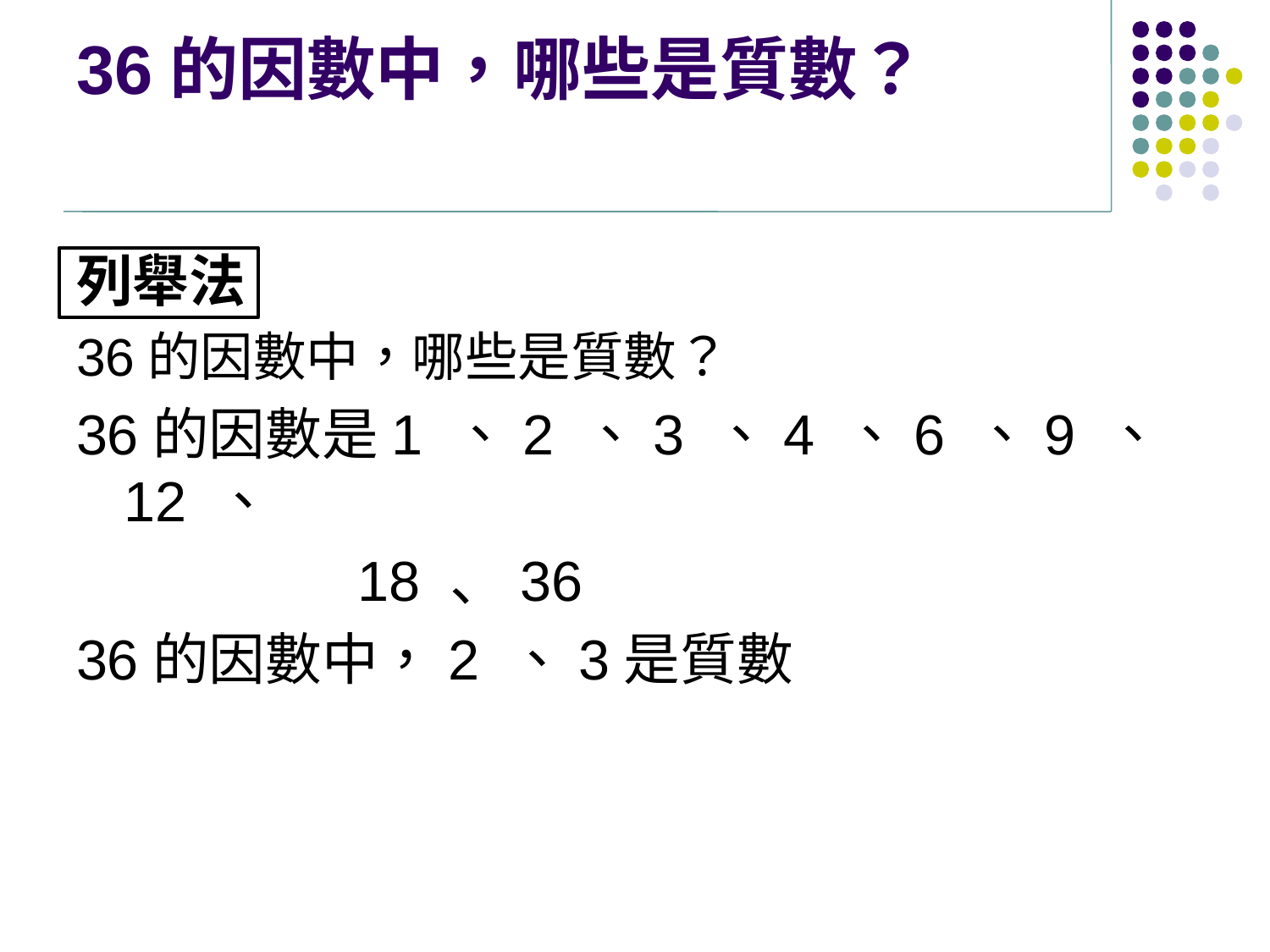

# 36的因數中，哪些是質數？
列舉法
36的因數中，哪些是質數？
36的因數是1 、2 、3 、4 、6 、9 、12 、
                  18 、36
36的因數中，2 、3是質數